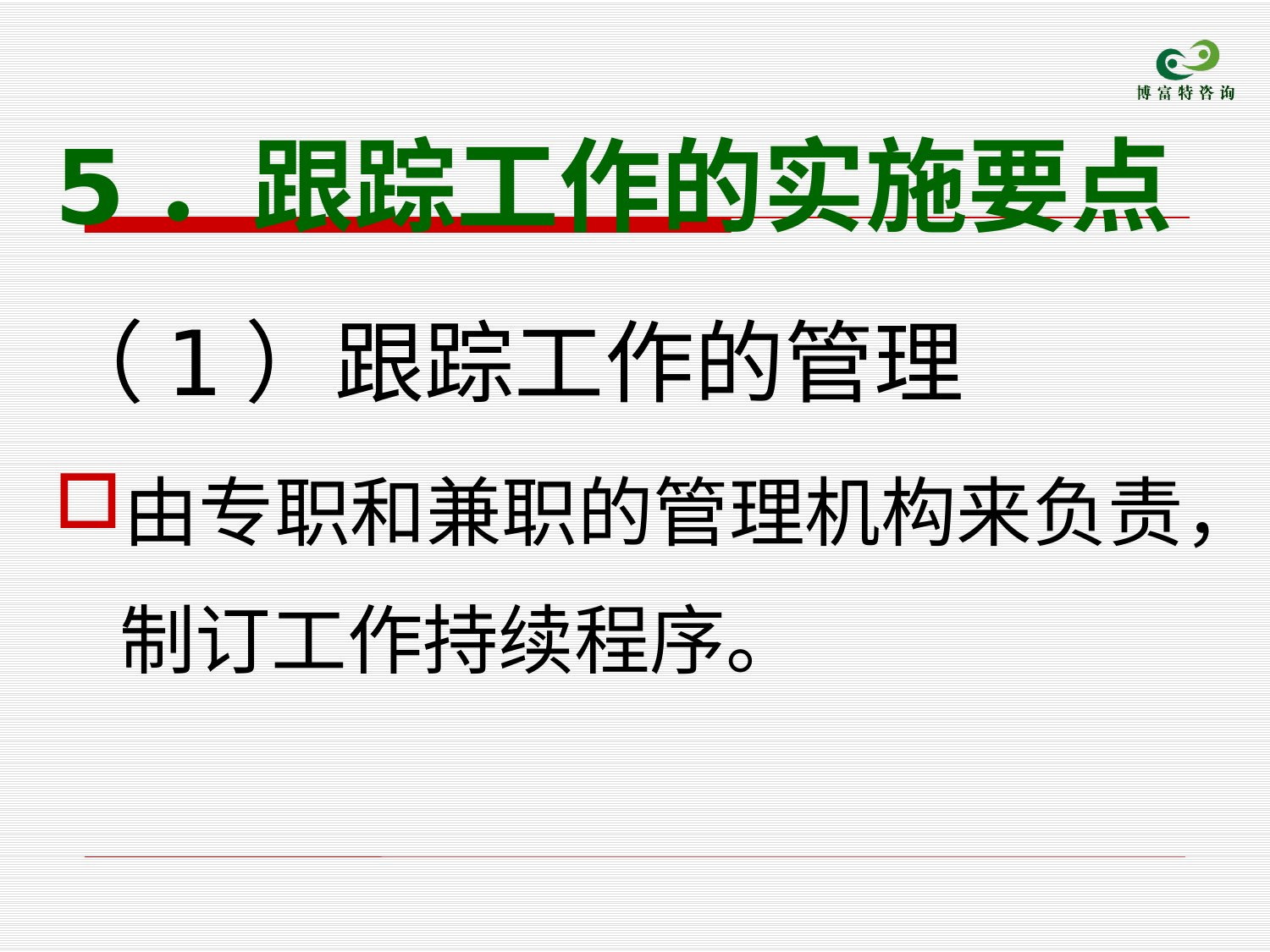

5．跟踪工作的实施要点
（1）跟踪工作的管理
由专职和兼职的管理机构来负责，制订工作持续程序。
792